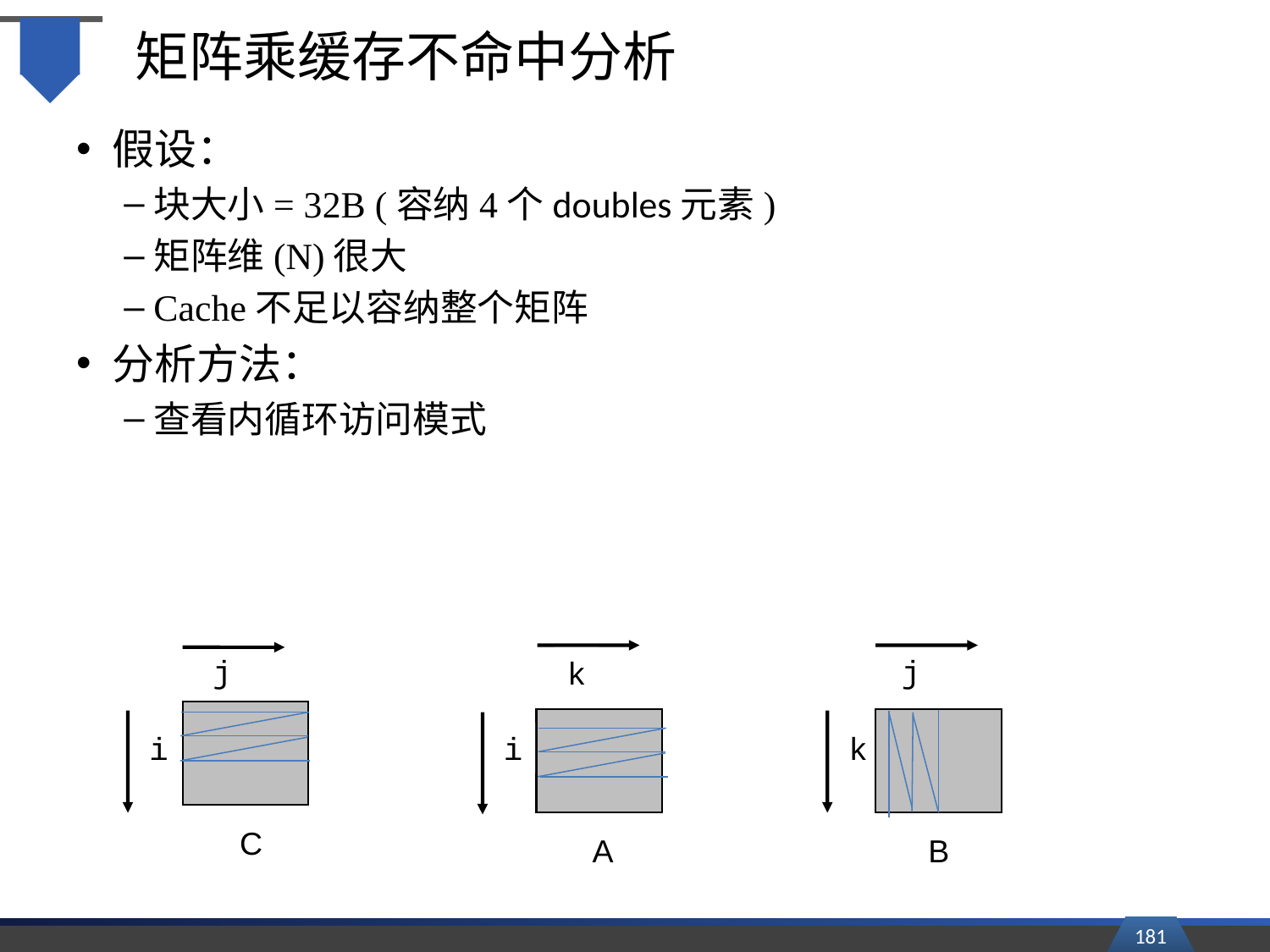

# 矩阵乘缓存不命中分析
假设：
块大小= 32B (容纳4个doubles元素)
矩阵维(N)很大
Cache不足以容纳整个矩阵
分析方法：
查看内循环访问模式

j

i
C

k

i
A

j

k
B
181